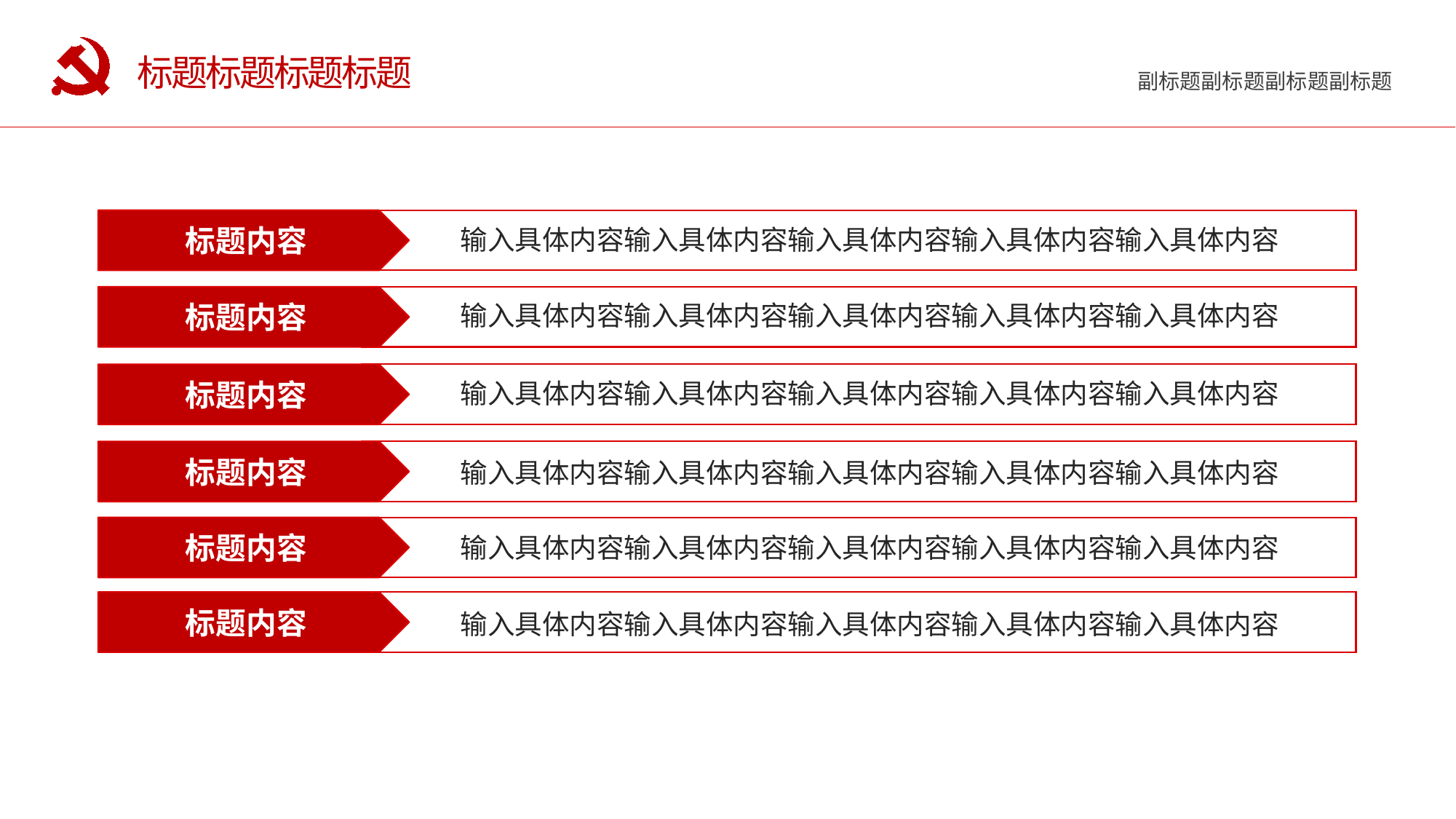

# 标题标题标题标题
标题内容

输入具体内容输入具体内容输入具体内容输入具体内容输入具体内容
标题内容

输入具体内容输入具体内容输入具体内容输入具体内容输入具体内容
标题内容

输入具体内容输入具体内容输入具体内容输入具体内容输入具体内容
标题内容

输入具体内容输入具体内容输入具体内容输入具体内容输入具体内容
标题内容

输入具体内容输入具体内容输入具体内容输入具体内容输入具体内容
标题内容

输入具体内容输入具体内容输入具体内容输入具体内容输入具体内容